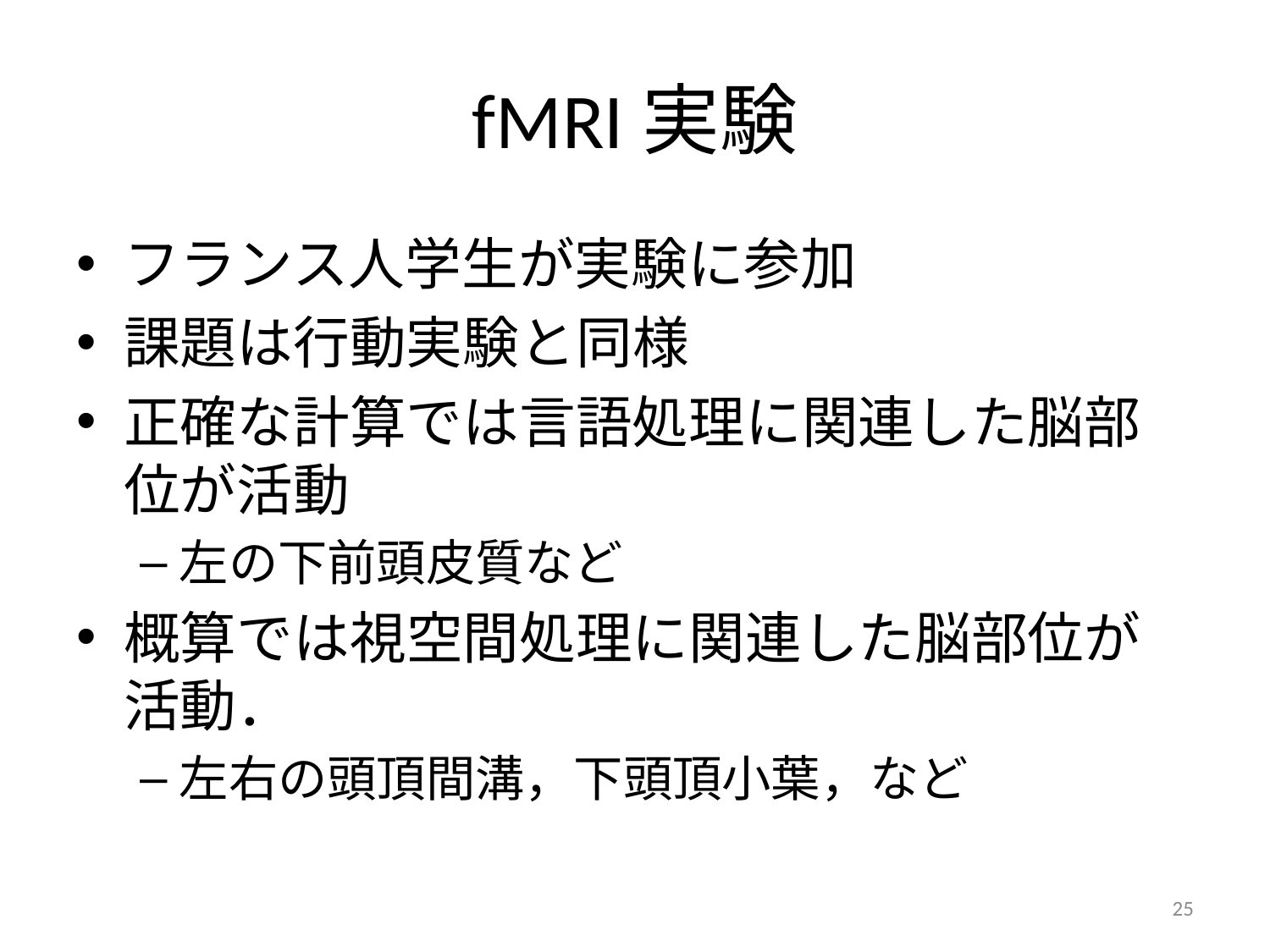

# fMRI実験
フランス人学生が実験に参加
課題は行動実験と同様
正確な計算では言語処理に関連した脳部位が活動
左の下前頭皮質など
概算では視空間処理に関連した脳部位が活動．
左右の頭頂間溝，下頭頂小葉，など
25